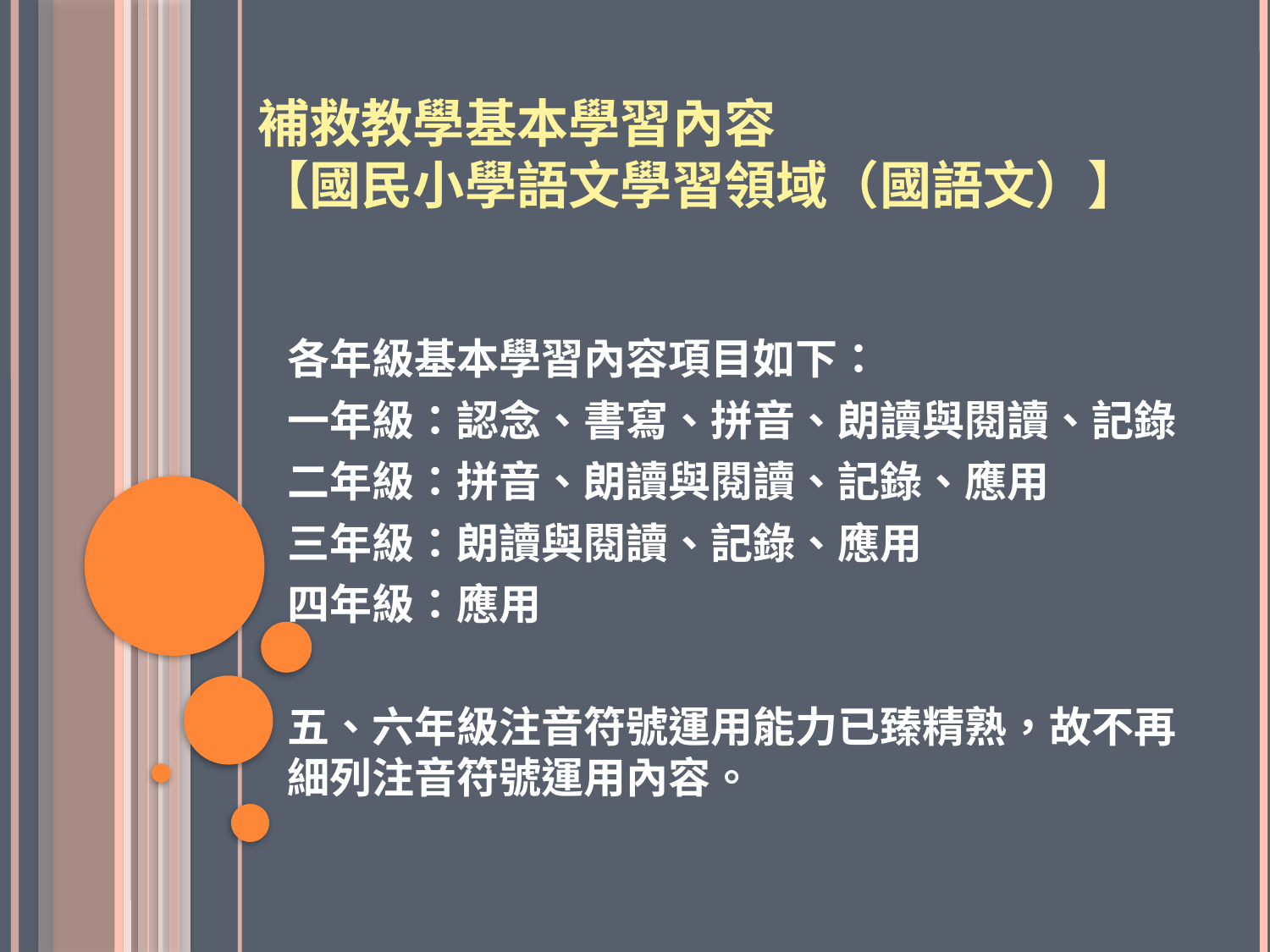

# 補救教學基本學習內容 【國民小學語文學習領域（國語文）】
各年級基本學習內容項目如下：
一年級：認念、書寫、拼音、朗讀與閱讀、記錄
二年級：拼音、朗讀與閱讀、記錄、應用
三年級：朗讀與閱讀、記錄、應用
四年級：應用

五、六年級注音符號運用能力已臻精熟，故不再細列注音符號運用內容。